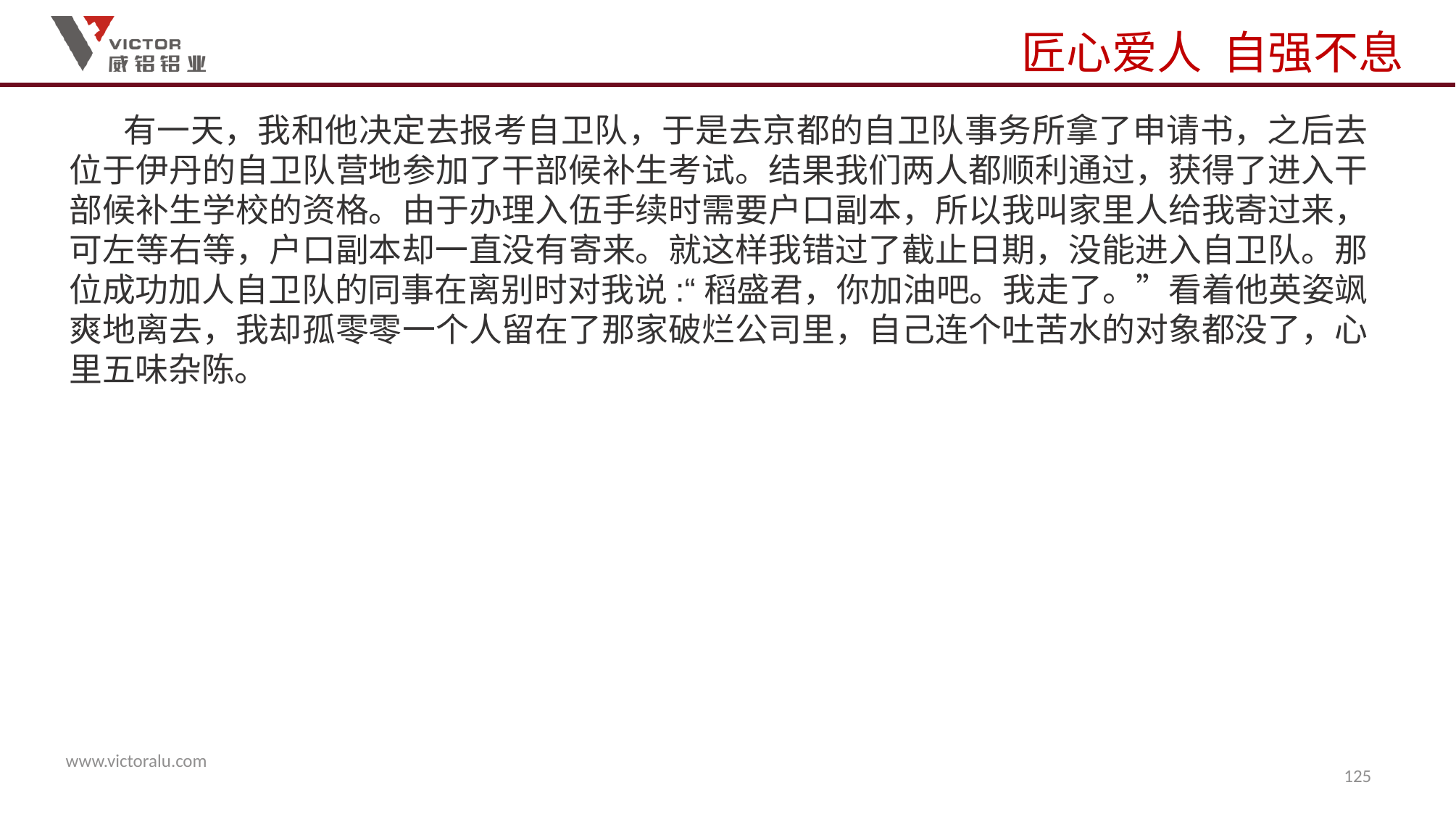

有一天，我和他决定去报考自卫队，于是去京都的自卫队事务所拿了申请书，之后去位于伊丹的自卫队营地参加了干部候补生考试。结果我们两人都顺利通过，获得了进入干部候补生学校的资格。由于办理入伍手续时需要户口副本，所以我叫家里人给我寄过来，可左等右等，户口副本却一直没有寄来。就这样我错过了截止日期，没能进入自卫队。那位成功加人自卫队的同事在离别时对我说:“稻盛君，你加油吧。我走了。”看着他英姿飒爽地离去，我却孤零零一个人留在了那家破烂公司里，自己连个吐苦水的对象都没了，心里五味杂陈。
125